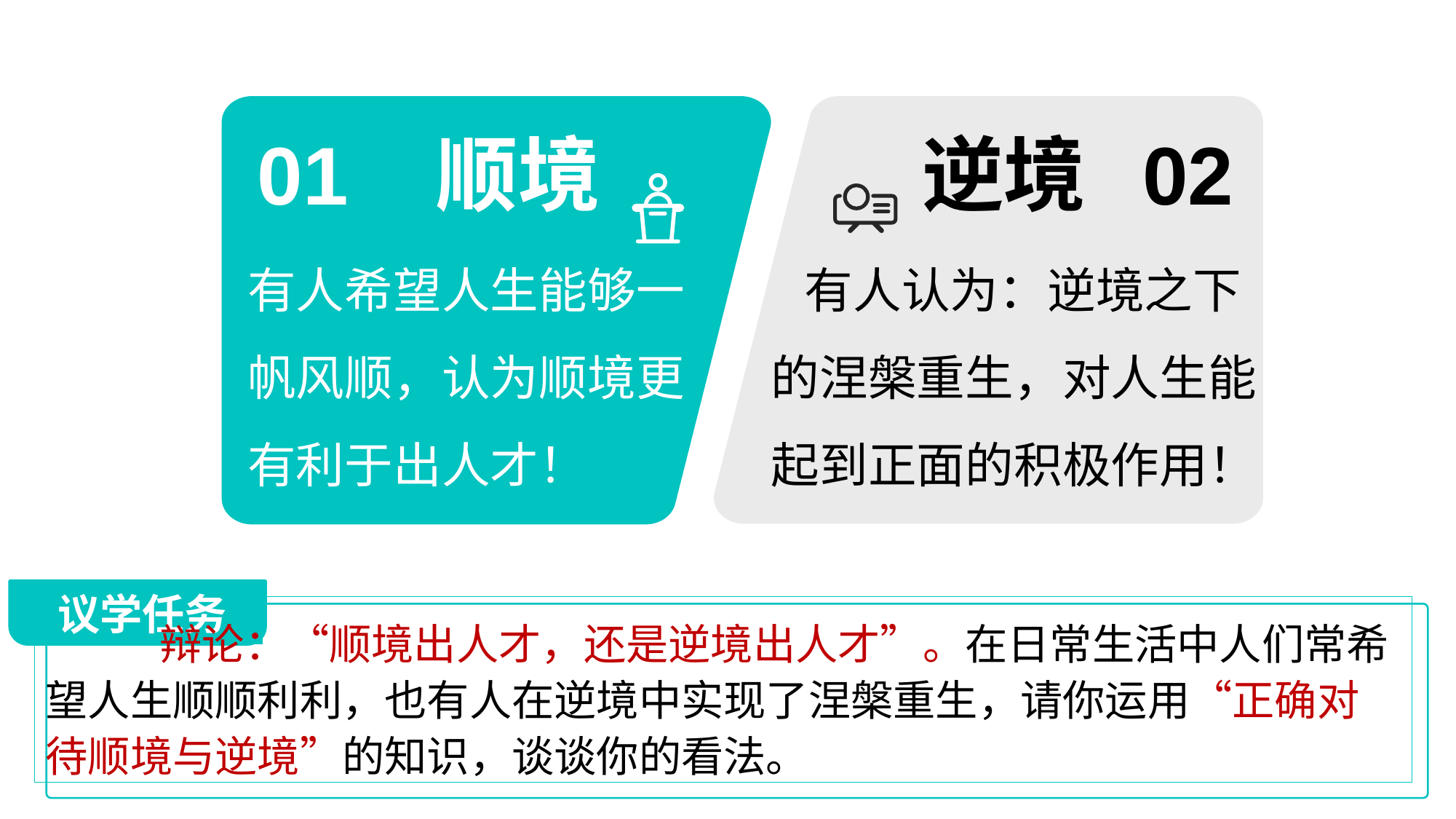

聿见思政统编新教材教学网 www.yjsz2020.cn 原创作品

01   顺境
   逆境  02

有人希望人生能够一帆风顺，认为顺境更有利于出人才！
  有人认为：逆境之下的涅槃重生，对人生能起到正面的积极作用！

 议学任务

           辩论：“顺境出人才，还是逆境出人才”。在日常生活中人们常希望人生顺顺利利，也有人在逆境中实现了涅槃重生，请你运用“正确对待顺境与逆境”的知识，谈谈你的看法。